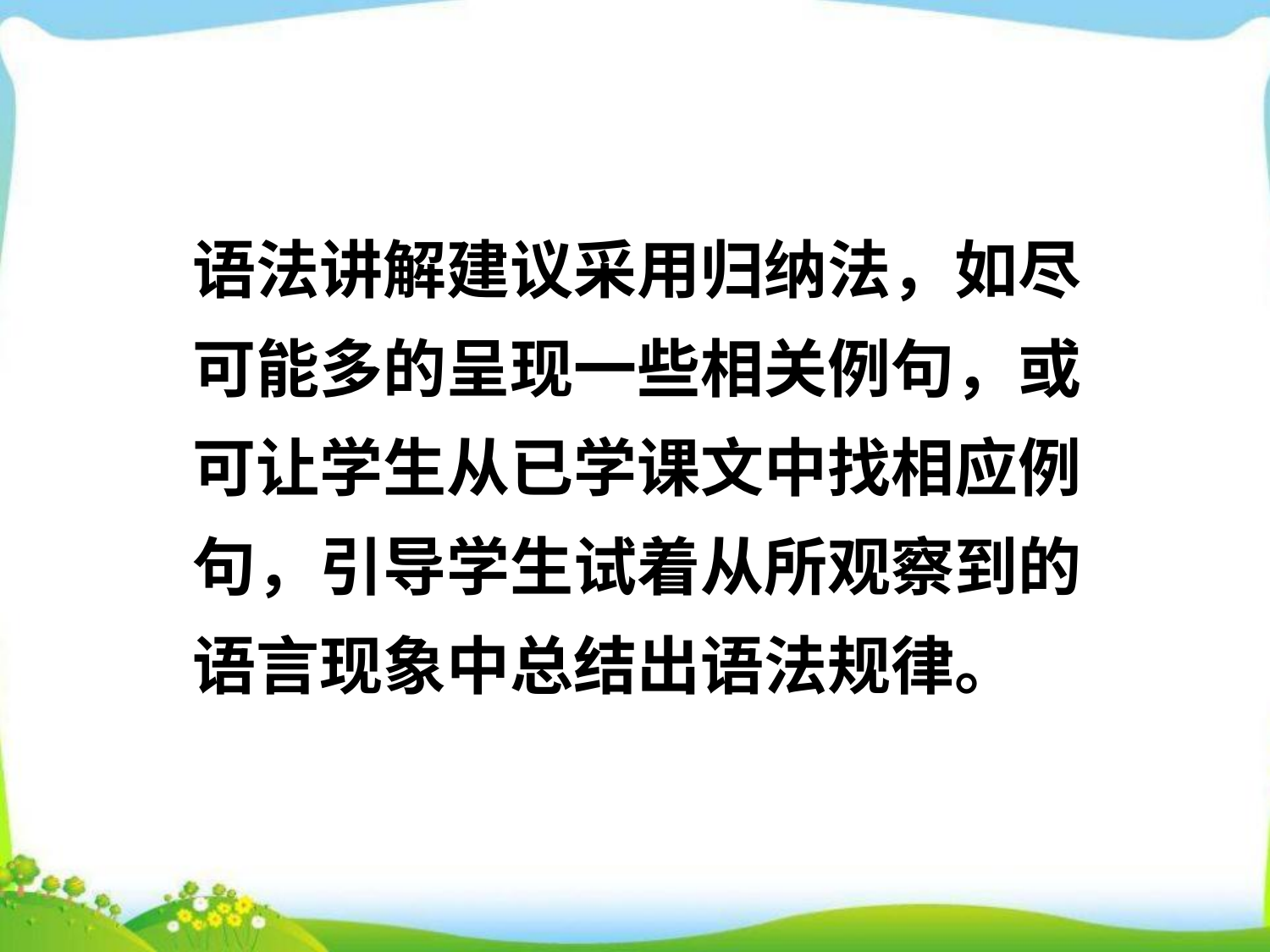

语法讲解建议采用归纳法，如尽可能多的呈现一些相关例句，或可让学生从已学课文中找相应例句，引导学生试着从所观察到的语言现象中总结出语法规律。